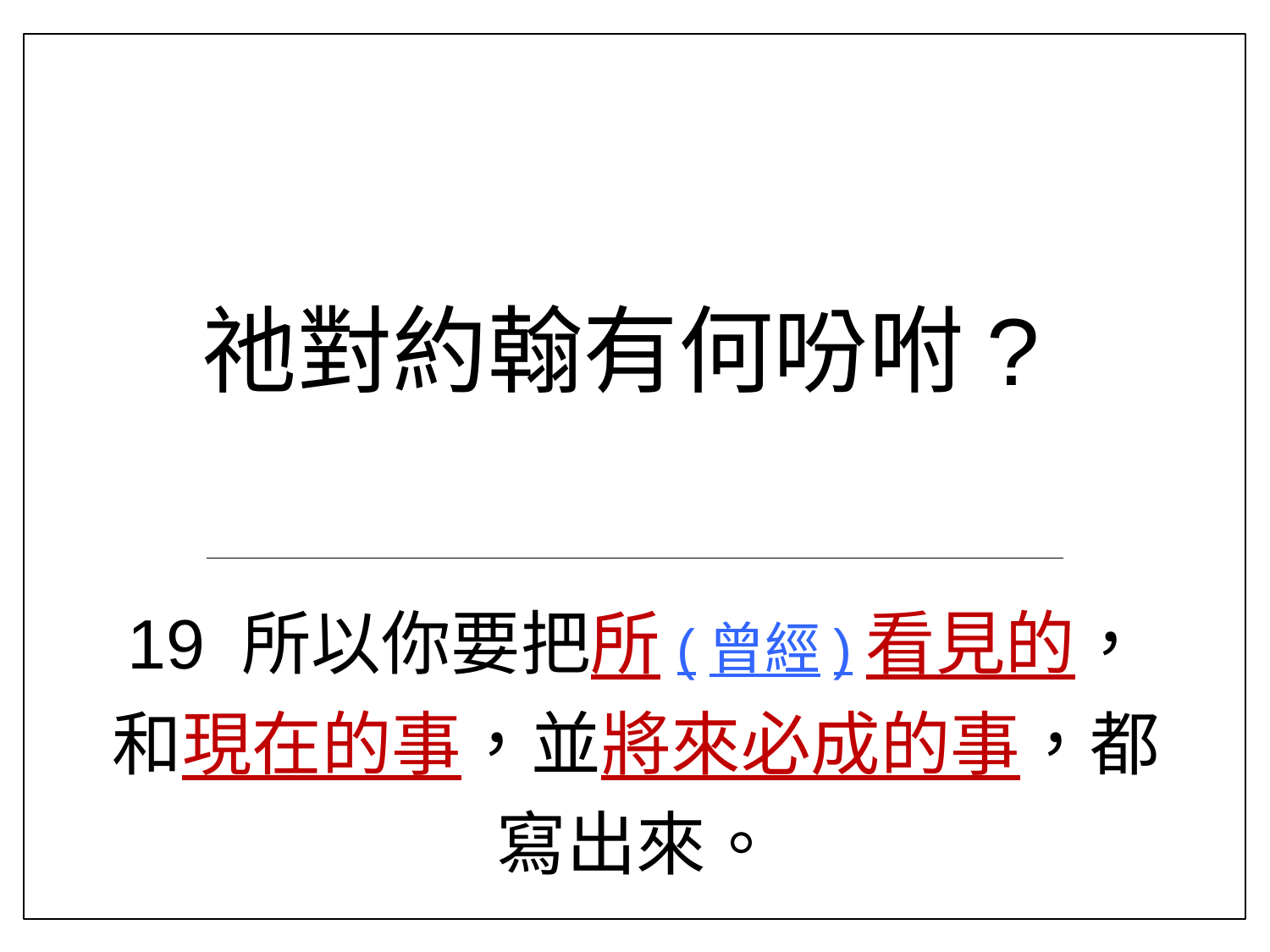

# 祂對約翰有何吩咐?
19 所以你要把所(曾經)看見的，和現在的事，並將來必成的事，都寫出來。